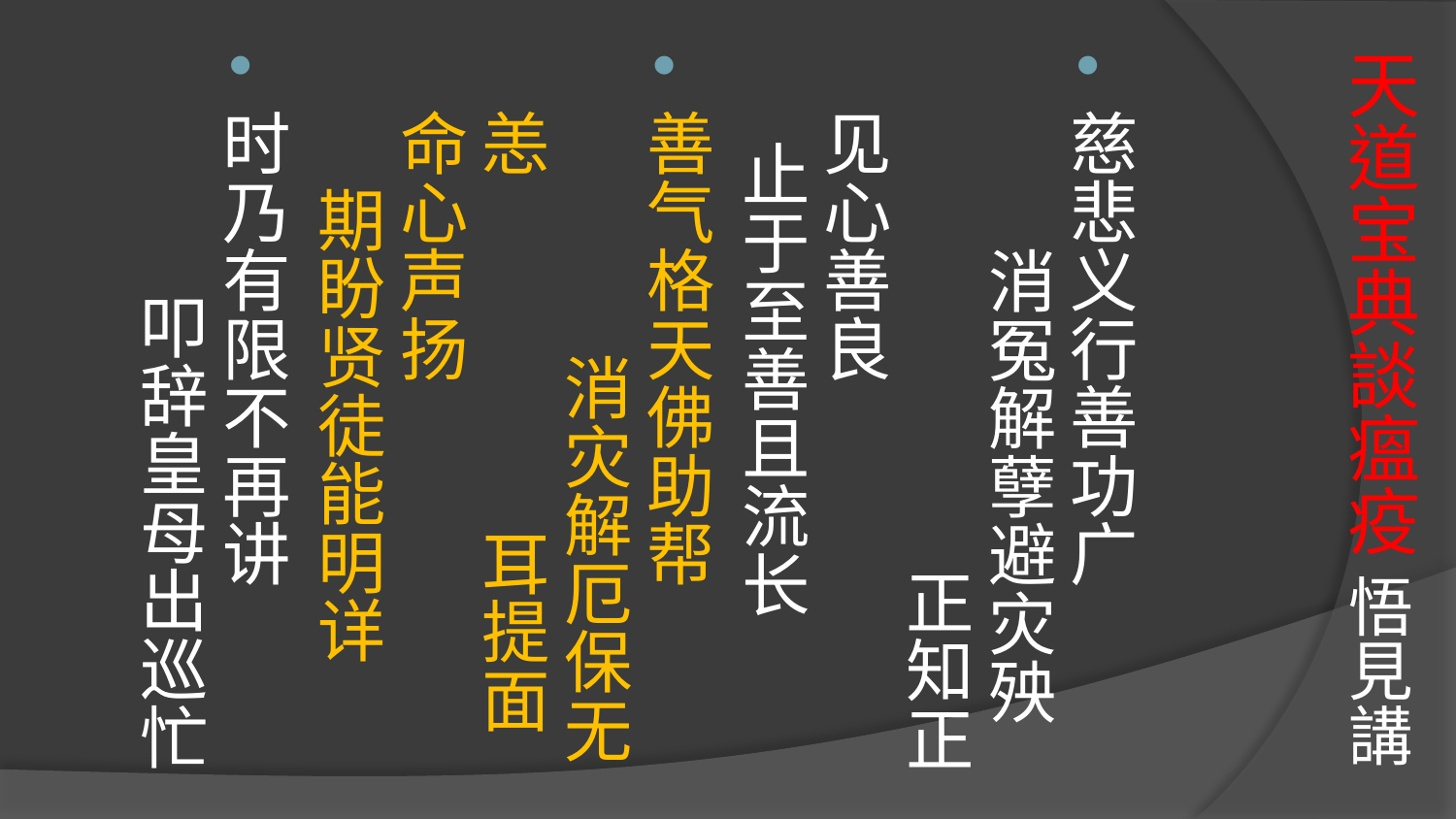

# 天道宝典談瘟疫 悟見講
慈悲义行善功广                      消冤解孽避灾殃                                  正知正见心善良                             止于至善且流长
善气格天佛助帮                             消灾解厄保无恙                       耳提面命心声扬                                期盼贤徒能明详
时乃有限不再讲                         叩辞皇母出巡忙